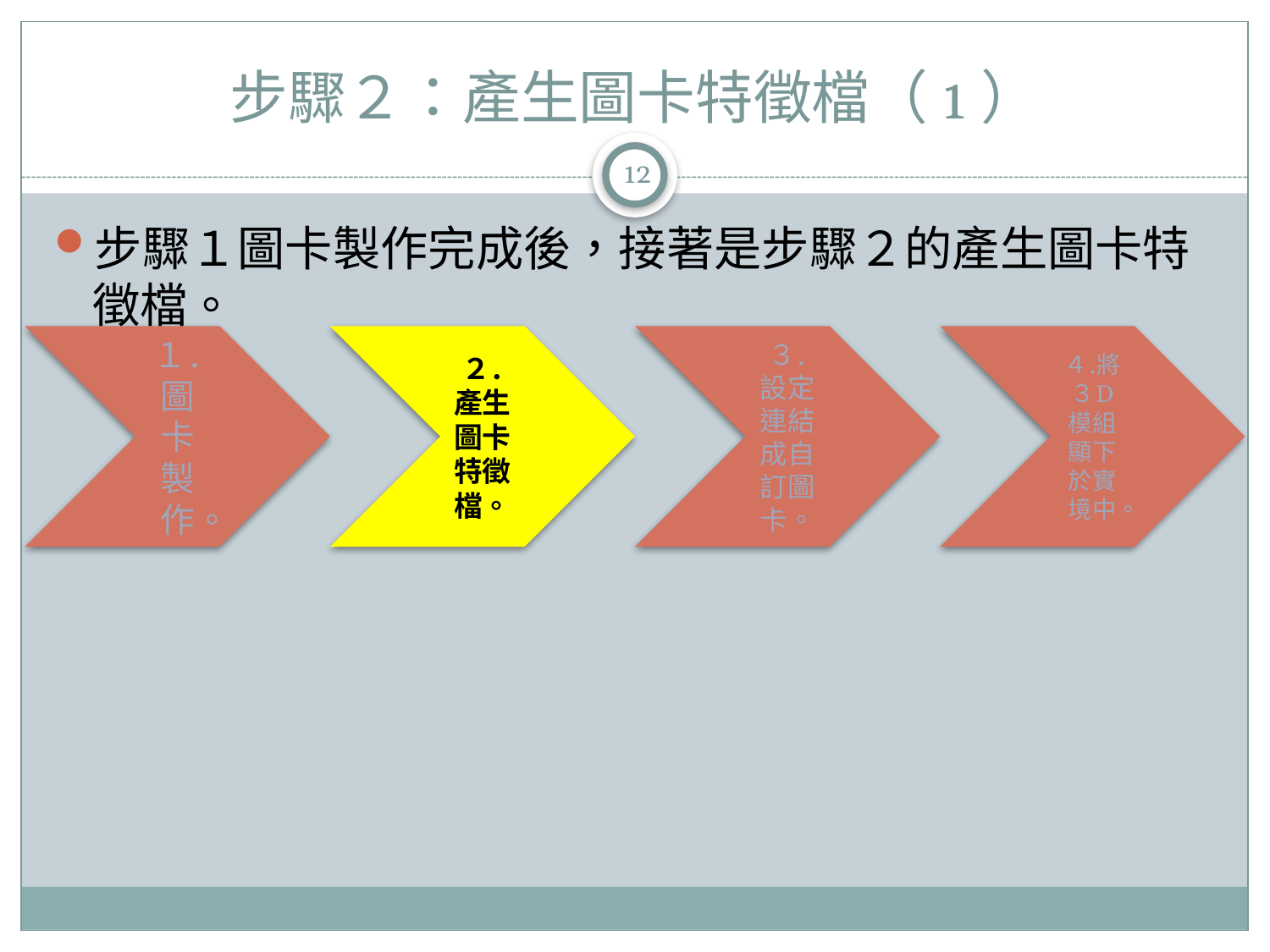

# 步驟２：產生圖卡特徵檔（1）
12
步驟１圖卡製作完成後，接著是步驟２的產生圖卡特徵檔。
１.圖卡製作。
２.產生圖卡特徵檔。
３.設定連結成自訂圖卡。
４.將３D模組顯下於實境中。